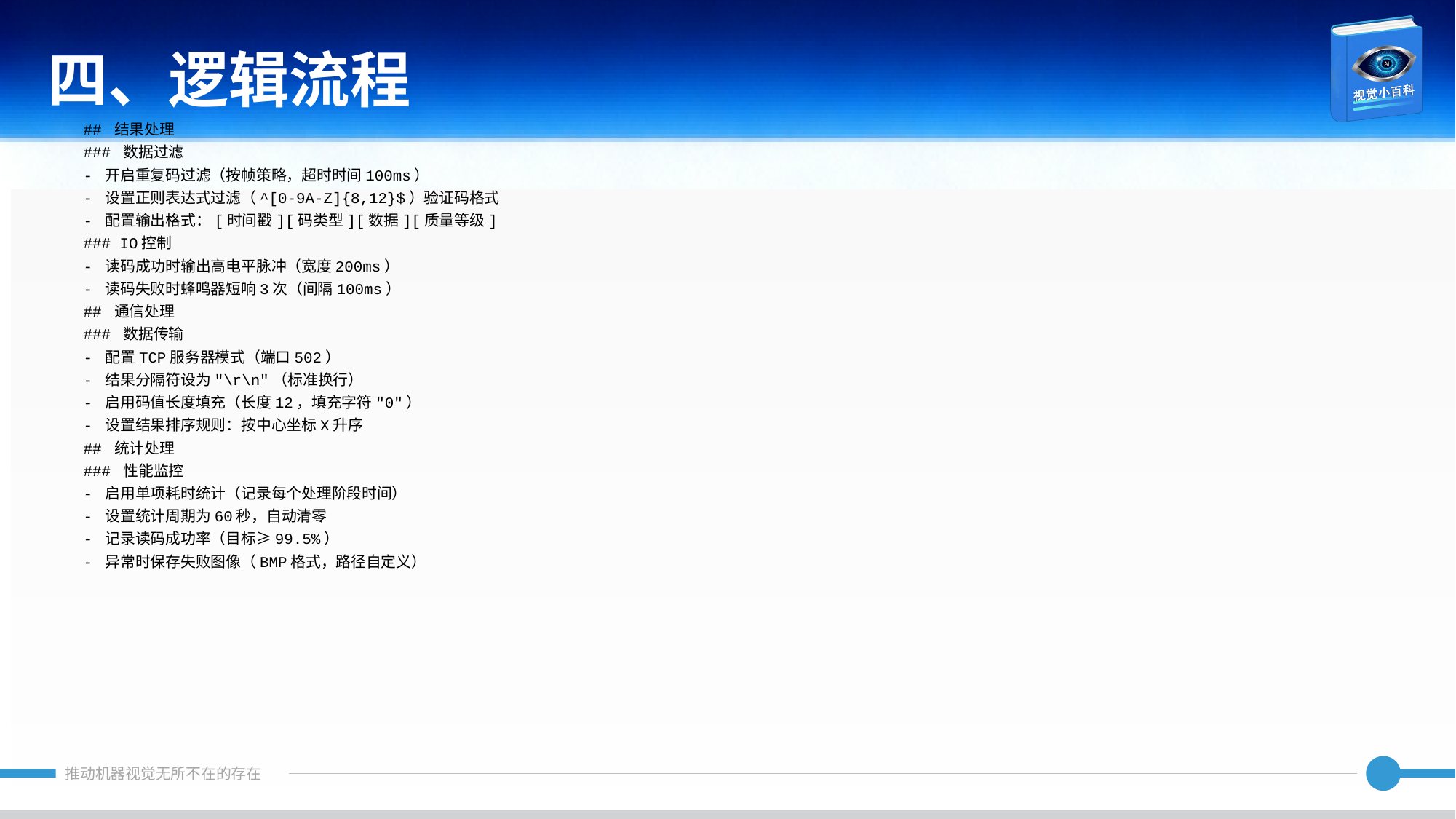

四、逻辑流程

## 结果处理
### 数据过滤
- 开启重复码过滤（按帧策略，超时时间100ms）
- 设置正则表达式过滤（^[0-9A-Z]{8,12}$）验证码格式
- 配置输出格式：[时间戳][码类型][数据][质量等级]
### IO控制
- 读码成功时输出高电平脉冲（宽度200ms）
- 读码失败时蜂鸣器短响3次（间隔100ms）
## 通信处理
### 数据传输
- 配置TCP服务器模式（端口502）
- 结果分隔符设为"\r\n"（标准换行）
- 启用码值长度填充（长度12，填充字符"0"）
- 设置结果排序规则：按中心坐标X升序
## 统计处理
### 性能监控
- 启用单项耗时统计（记录每个处理阶段时间）
- 设置统计周期为60秒，自动清零
- 记录读码成功率（目标≥99.5%）
- 异常时保存失败图像（BMP格式，路径自定义）
9